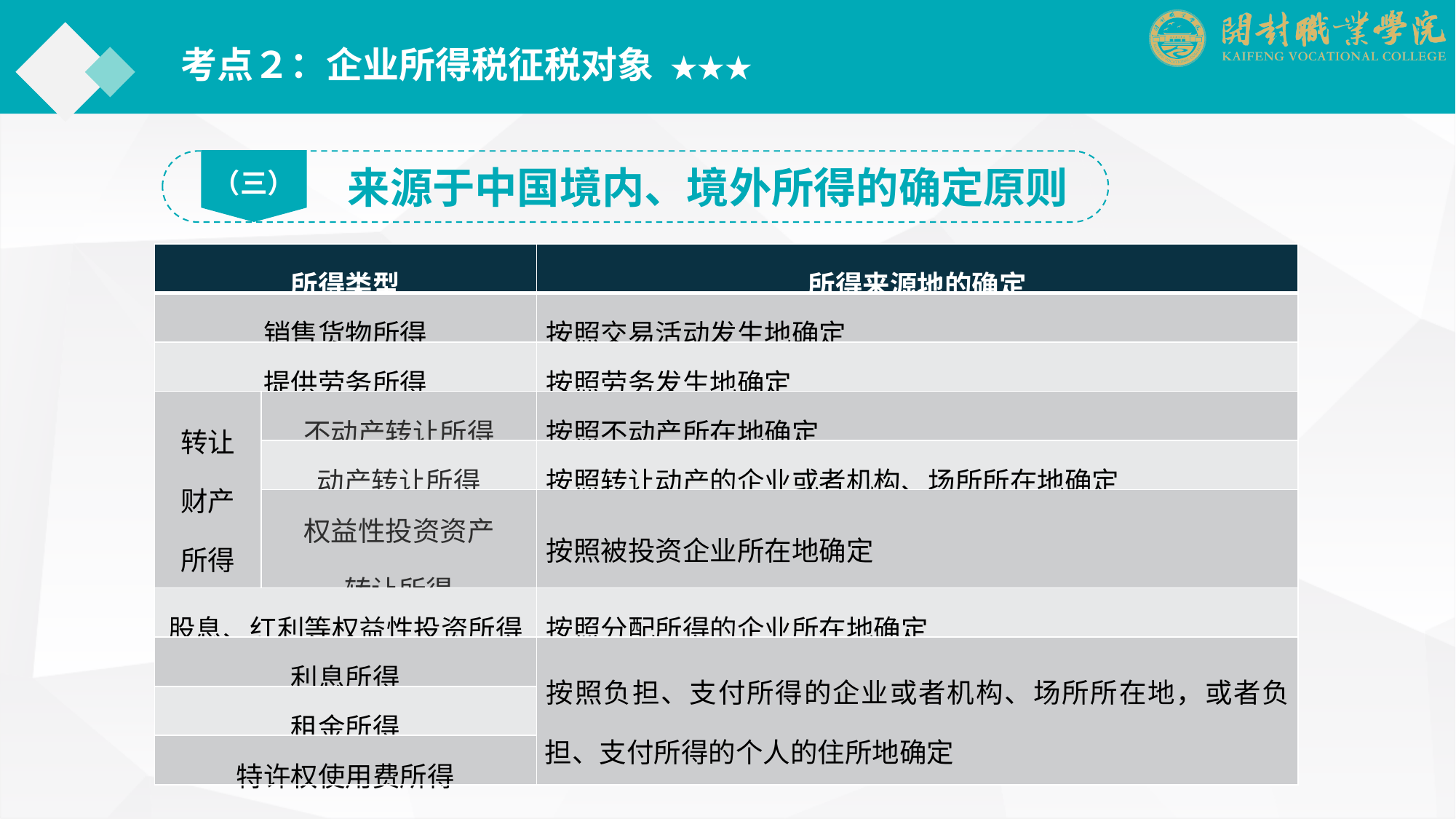

考点２：企业所得税征税对象  ★★★
（三）

来源于中国境内、境外所得的确定原则
| 所得类型 |  | 所得来源地的确定 |
| --- | --- | --- |
| 销售货物所得 |  | 按照交易活动发生地确定 |
| 提供劳务所得 |  | 按照劳务发生地确定 |
| 转让 财产 所得 | 不动产转让所得 | 按照不动产所在地确定 |
|  | 动产转让所得 | 按照转让动产的企业或者机构、场所所在地确定 |
|  | 权益性投资资产 转让所得 | 按照被投资企业所在地确定 |
| 股息、红利等权益性投资所得 |  | 按照分配所得的企业所在地确定 |
| 利息所得 |  | 按照负担、支付所得的企业或者机构、场所所在地，或者负担、支付所得的个人的住所地确定 |
| 租金所得 |  |  |
| 特许权使用费所得 |  |  |